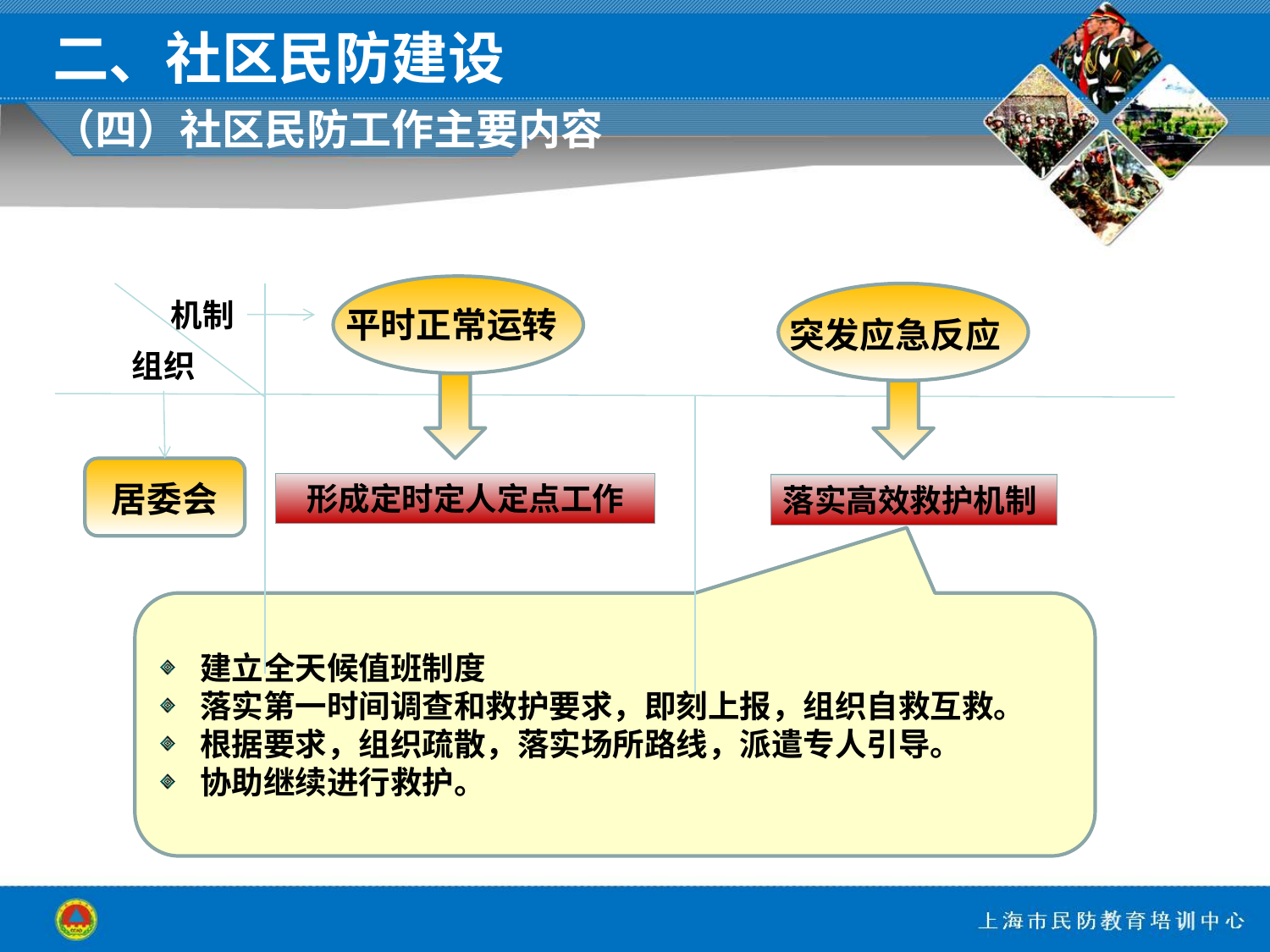

二、社区民防建设
（四）社区民防工作主要内容

机制
平时正常运转
突发应急反应
组织

 居委会
形成定时定人定点工作
落实高效救护机制
建立全天候值班制度
落实第一时间调查和救护要求，即刻上报，组织自救互救。
根据要求，组织疏散，落实场所路线，派遣专人引导。
协助继续进行救护。